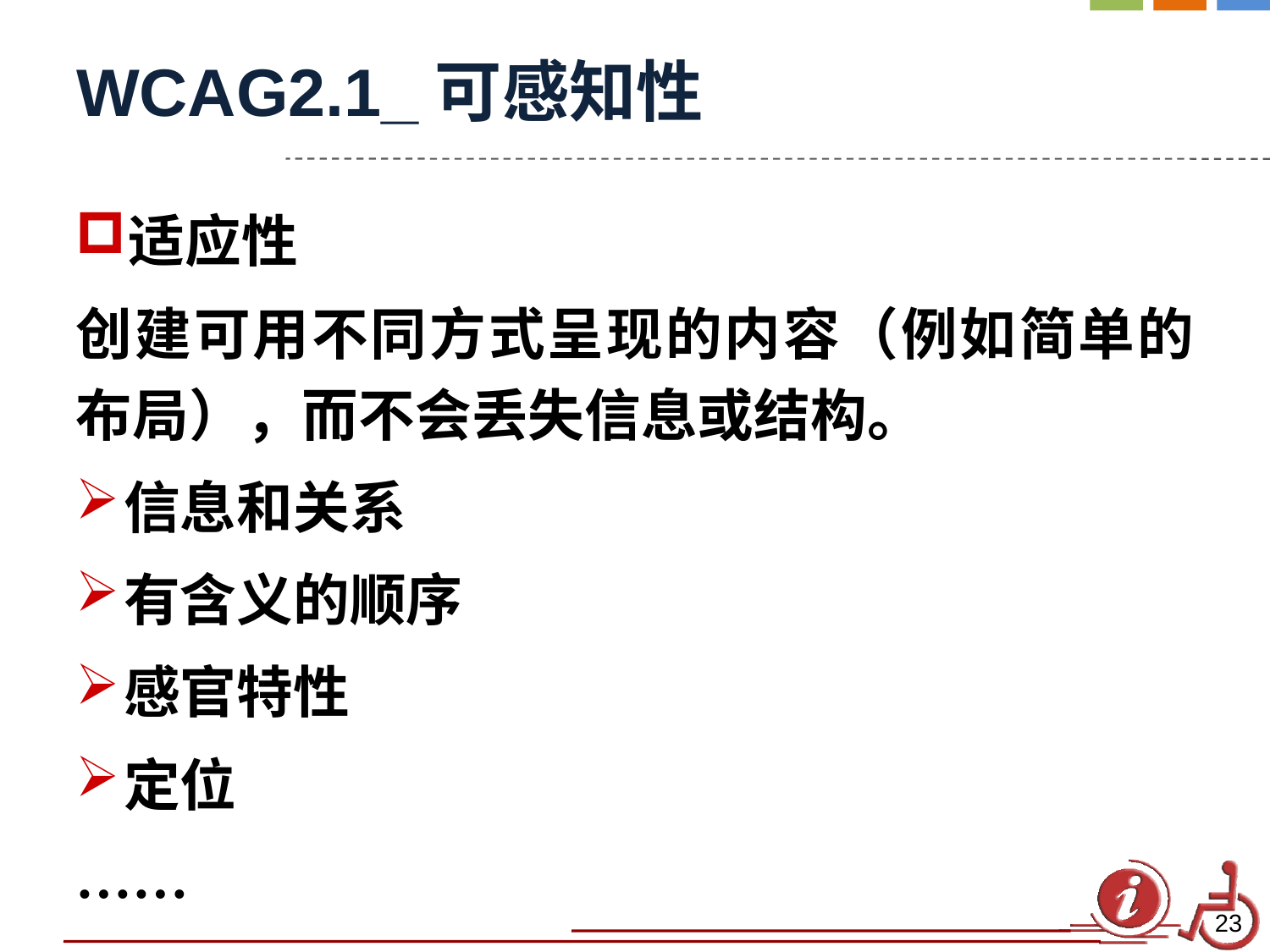

# WCAG2.1_可感知性
适应性
创建可用不同方式呈现的内容（例如简单的布局），而不会丢失信息或结构。
信息和关系
有含义的顺序
感官特性
定位
……

23